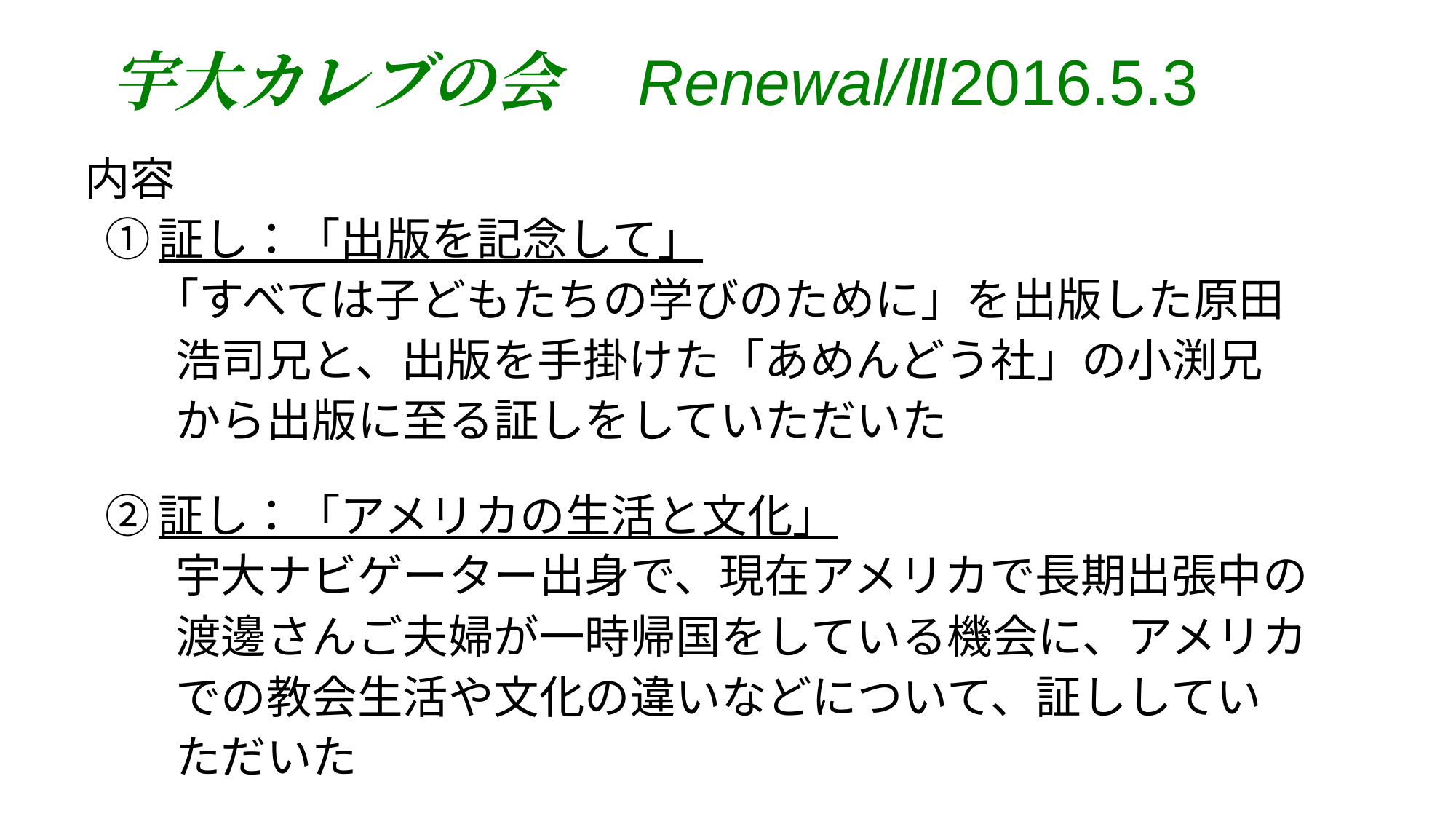

# 宇大カレブの会　Renewal/Ⅲ2016.5.3
内容
  ①証し：「出版を記念して」
      「すべては子どもたちの学びのために」を出版した原田
　　浩司兄と、出版を手掛けた「あめんどう社」の小渕兄
　　から出版に至る証しをしていただいた

  ②証し：「アメリカの生活と文化」
　　宇大ナビゲーター出身で、現在アメリカで長期出張中の
　　渡邊さんご夫婦が一時帰国をしている機会に、アメリカ
　　での教会生活や文化の違いなどについて、証ししてい
　　ただいた